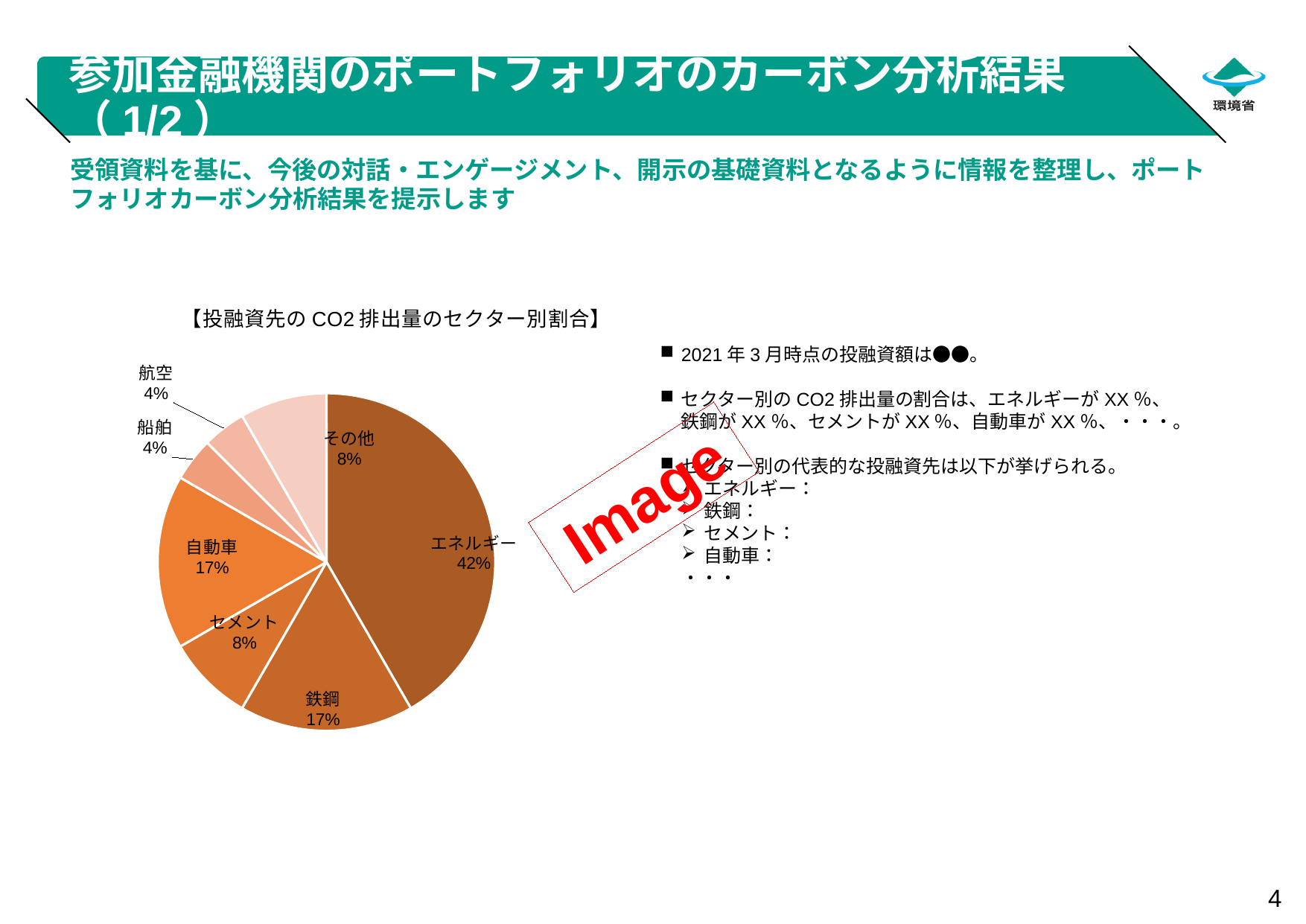

# 参加金融機関のポートフォリオのカーボン分析結果（1/2）
受領資料を基に、今後の対話・エンゲージメント、開示の基礎資料となるように情報を整理し、ポートフォリオカーボン分析結果を提示します

### Chart: 【投融資先のCO2排出量のセクター別割合】

| Category | 発行総額 |
|---|---|
| エネルギー | 500.0 |
| 鉄鋼 | 200.0 |
| セメント | 100.0 |
| 自動車 | 200.0 |
| 船舶 | 50.0 |
| 航空 | 50.0 |
| その他 | 100.0 |
2021年3月時点の投融資額は●●。

セクター別のCO2排出量の割合は、エネルギーがXX％、鉄鋼がXX％、セメントがXX％、自動車がXX％、・・・。

セクター別の代表的な投融資先は以下が挙げられる。
エネルギー：
鉄鋼：
セメント：
自動車：
・・・

Image